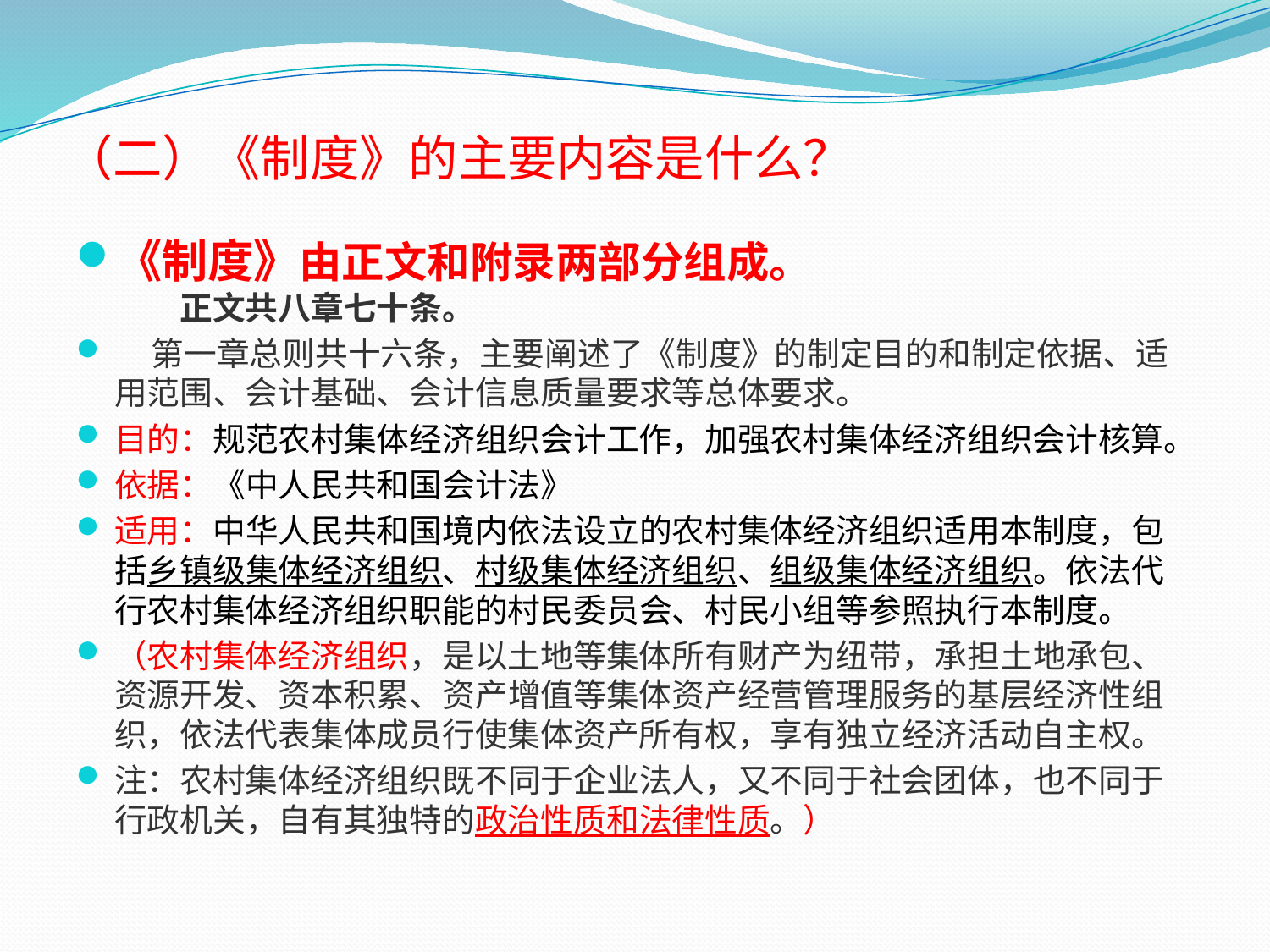

# （二）《制度》的主要内容是什么？
《制度》由正文和附录两部分组成。
　　正文共八章七十条。
    第一章总则共十六条，主要阐述了《制度》的制定目的和制定依据、适用范围、会计基础、会计信息质量要求等总体要求。
目的：规范农村集体经济组织会计工作，加强农村集体经济组织会计核算。
依据：《中人民共和国会计法》
适用：中华人民共和国境内依法设立的农村集体经济组织适用本制度，包括乡镇级集体经济组织、村级集体经济组织、组级集体经济组织。依法代行农村集体经济组织职能的村民委员会、村民小组等参照执行本制度。
（农村集体经济组织，是以土地等集体所有财产为纽带，承担土地承包、资源开发、资本积累、资产增值等集体资产经营管理服务的基层经济性组织，依法代表集体成员行使集体资产所有权，享有独立经济活动自主权。
注：农村集体经济组织既不同于企业法人，又不同于社会团体，也不同于行政机关，自有其独特的政治性质和法律性质。）